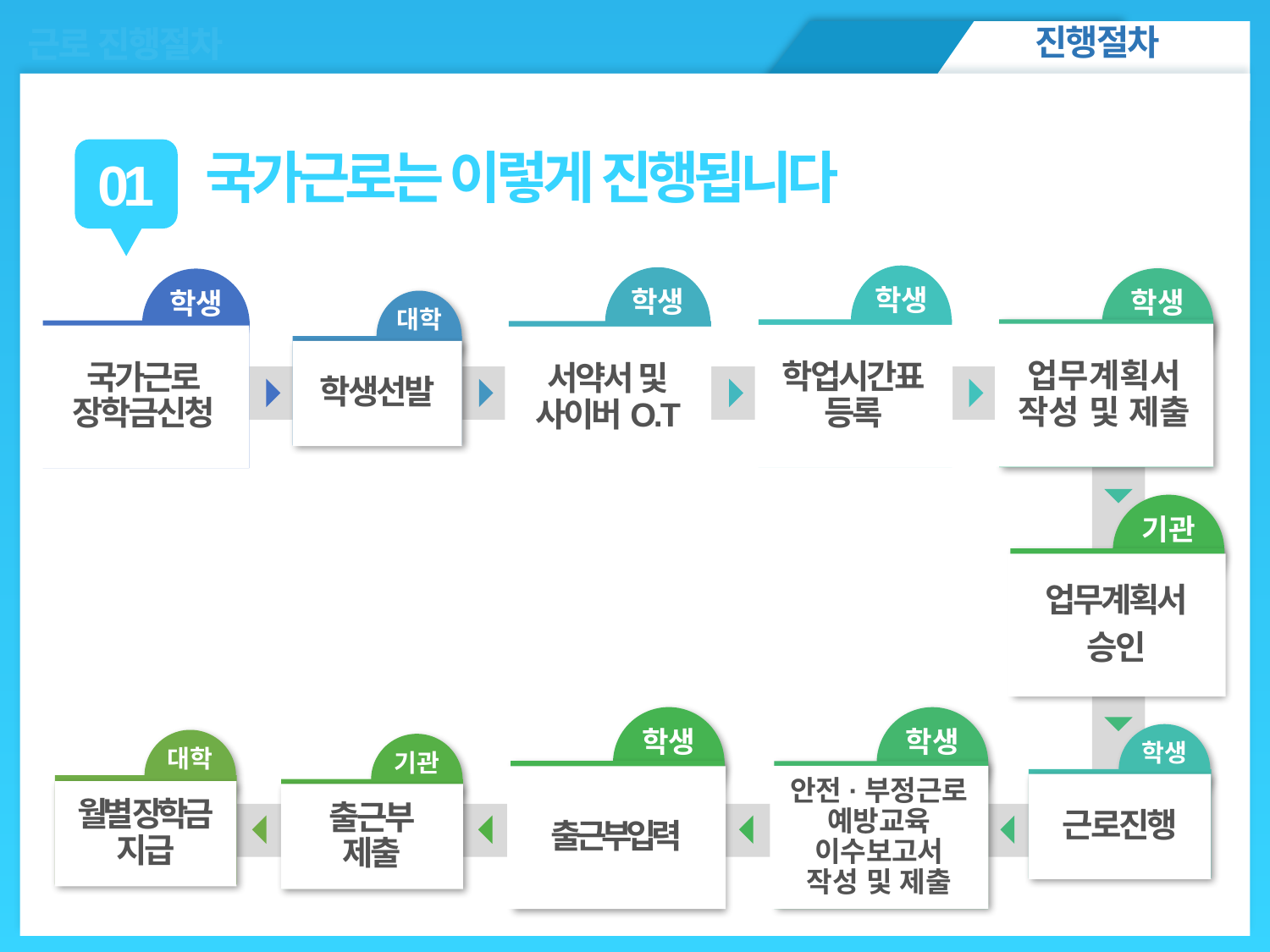

진행절차
근로 진행절차

ㅇㅁㄴㅇㄴㅇ

국가근로는 이렇게 진행됩니다
01

학생

학업시간표
등록
학생

서약서 및
사이버O.T
학생

업무계획서
작성 및 제출
학생

국가근로
장학금신청
대학

학생선발

기관

업무계획서
승인

학생

출근부입력
학생

안전·부정근로 예방교육
이수보고서
작성 및 제출
학생

근로진행
대학

월별 장학금
지급
기관

출근부
제출